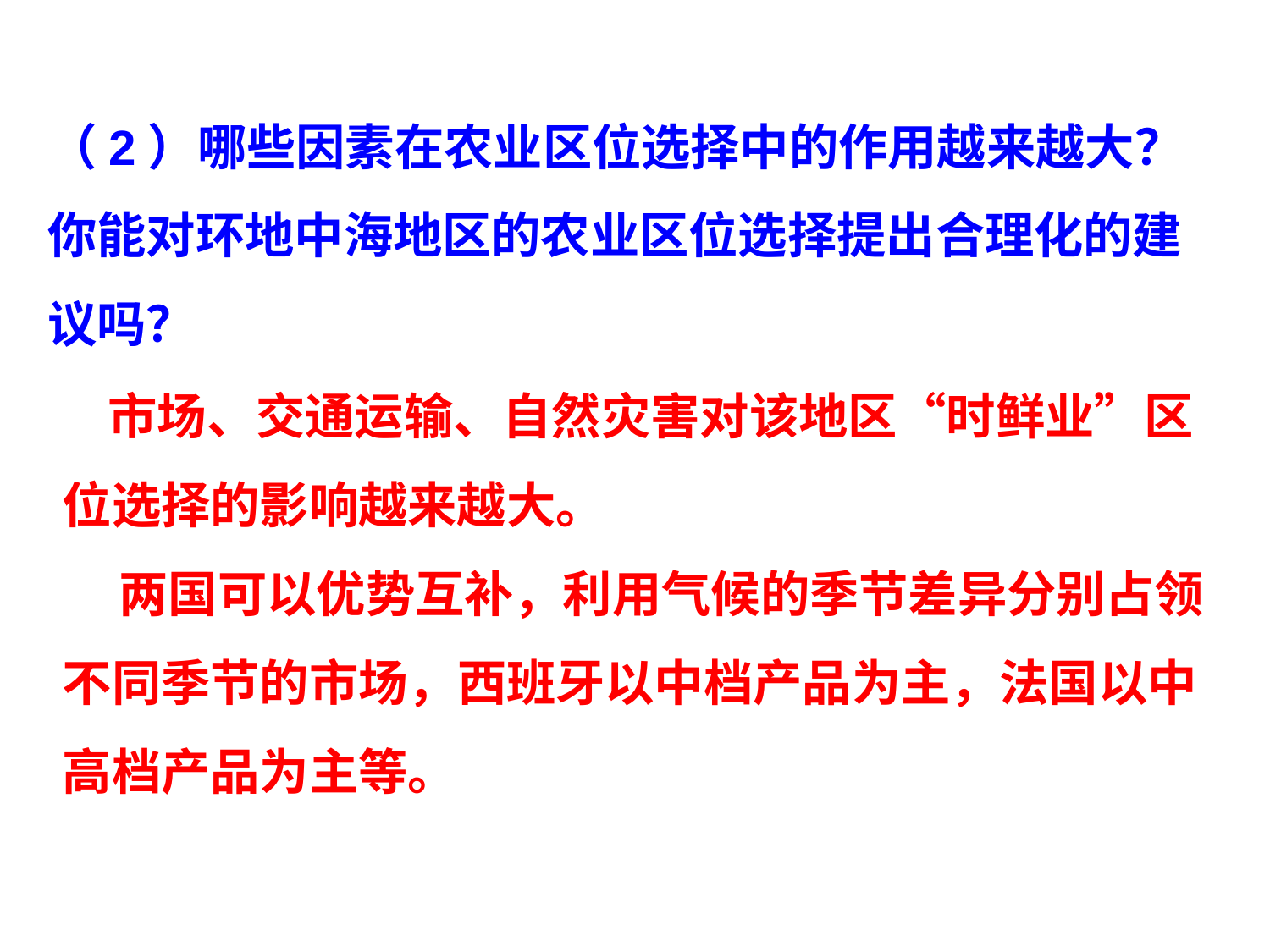

（2）哪些因素在农业区位选择中的作用越来越大？你能对环地中海地区的农业区位选择提出合理化的建议吗？
   市场、交通运输、自然灾害对该地区“时鲜业”区位选择的影响越来越大。
    两国可以优势互补，利用气候的季节差异分别占领不同季节的市场，西班牙以中档产品为主，法国以中高档产品为主等。